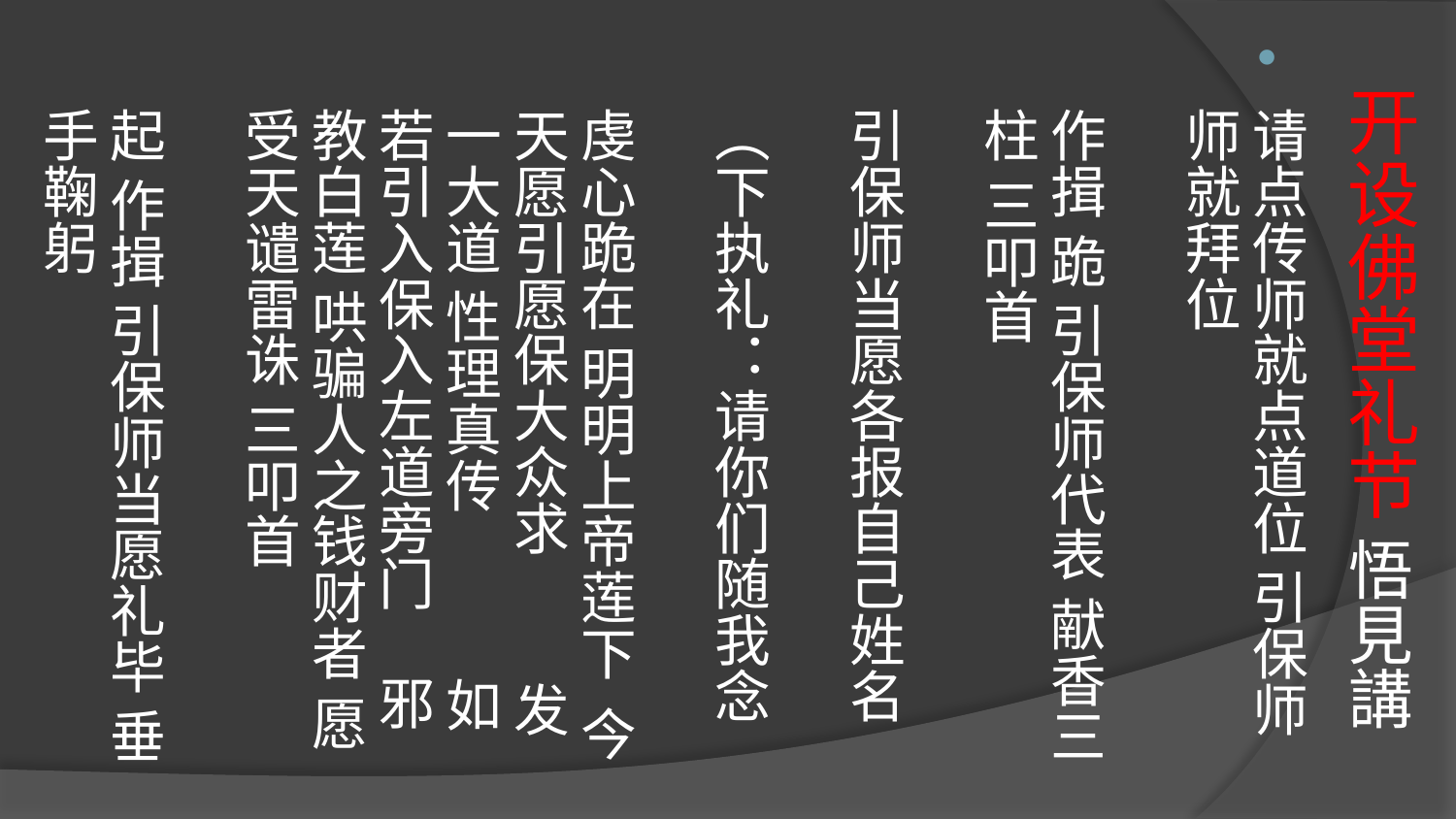

# 开设佛堂礼节 悟見講
请点传师就点道位 引保师师就拜位
作揖 跪 引保师代表 献香三柱 三叩首
引保师当愿各报自己姓名
（下执礼：请你们随我念
虔心跪在 明明上帝莲下  今天愿引愿保大众求          发一大道 性理真传             如若引入保入左道旁门     邪教白莲 哄骗人之钱财者 愿受天谴雷诛 三叩首
起 作揖 引保师当愿礼毕 垂手鞠躬